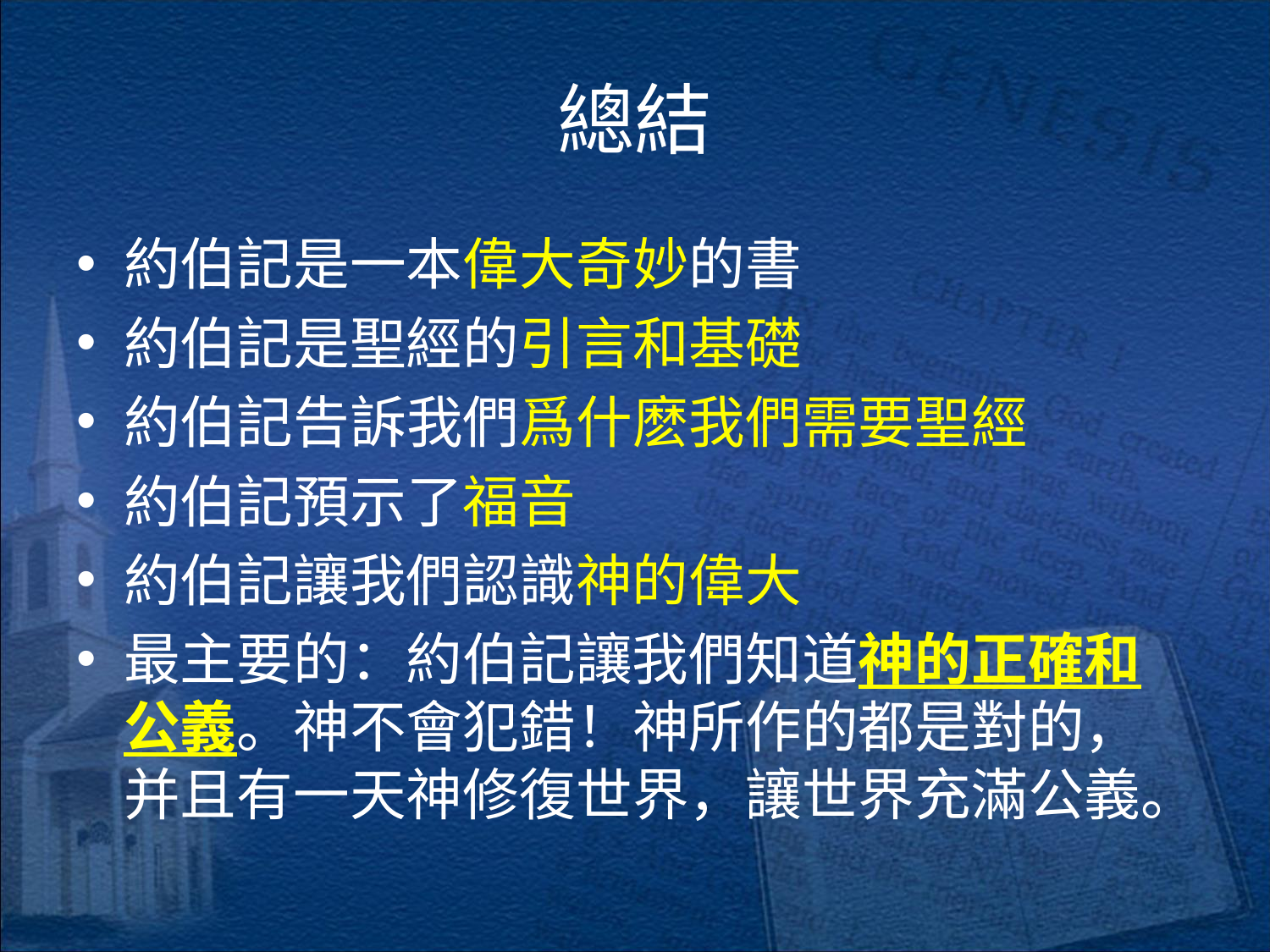

# 總結
約伯記是一本偉大奇妙的書
約伯記是聖經的引言和基礎
約伯記告訴我們爲什麽我們需要聖經
約伯記預示了福音
約伯記讓我們認識神的偉大
最主要的：約伯記讓我們知道神的正確和公義。神不會犯錯！神所作的都是對的，并且有一天神修復世界，讓世界充滿公義。